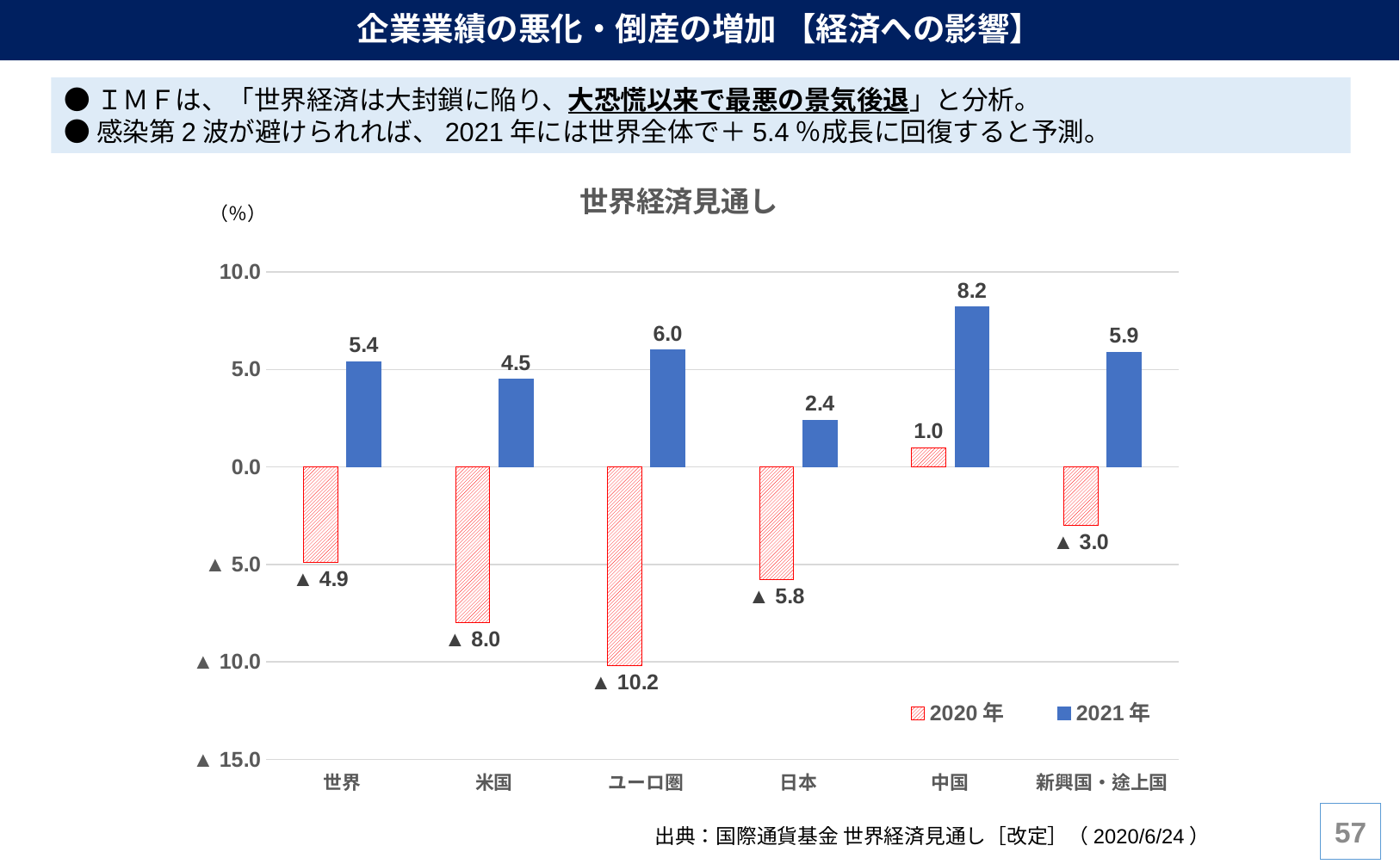

# 企業業績の悪化・倒産の増加 【経済への影響】
●ＩＭＦは、「世界経済は大封鎖に陥り、大恐慌以来で最悪の景気後退」と分析。
●感染第2波が避けられれば、2021年には世界全体で＋5.4％成長に回復すると予測。

### Chart: 世界経済見通し

| Category | 2020年 | 2021年 |
|---|---|---|
| 世界 | -4.9 | 5.4 |
| 米国 | -8.0 | 4.5 |
| ユーロ圏 | -10.2 | 6.0 |
| 日本 | -5.8 | 2.4 |
| 中国 | 1.0 | 8.2 |
| 新興国・途上国 | -3.0 | 5.9 |
（％）
57
出典：国際通貨基金 世界経済見通し［改定］（2020/6/24）